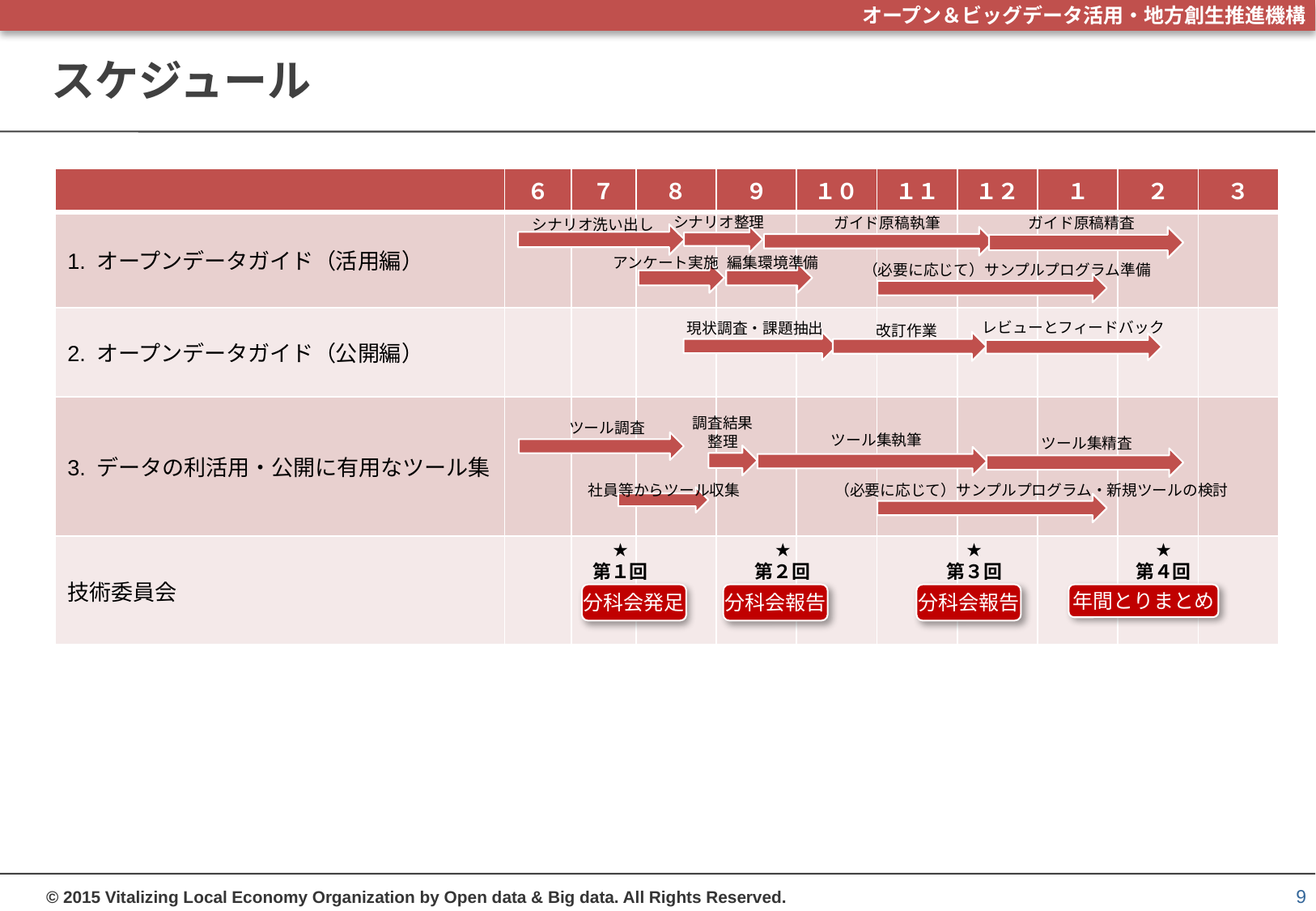

# スケジュール
|  | ６ | ７ | ８ | ９ | １０ | １１ | １２ | １ | ２ | ３ |
| --- | --- | --- | --- | --- | --- | --- | --- | --- | --- | --- |
| 1. オープンデータガイド（活用編） |  |  |  |  |  |  |  |  |  |  |
| 2. オープンデータガイド（公開編） |  |  |  |  |  |  |  |  |  |  |
| 3. データの利活用・公開に有用なツール集 |  |  |  |  |  |  |  |  |  |  |
| 技術委員会 |  |  |  |  |  |  |  |  |  |  |
シナリオ整理
ガイド原稿精査
ガイド原稿執筆
シナリオ洗い出し

アンケート実施
編集環境準備
（必要に応じて）サンプルプログラム準備

レビューとフィードバック
現状調査・課題抽出
改訂作業

調査結果
整理
ツール調査
ツール集執筆
ツール集精査

社員等からツール収集
（必要に応じて）サンプルプログラム・新規ツールの検討

★
第２回
★
第３回
★
第４回
★
第１回
分科会報告
分科会報告
年間とりまとめ
分科会発足
9